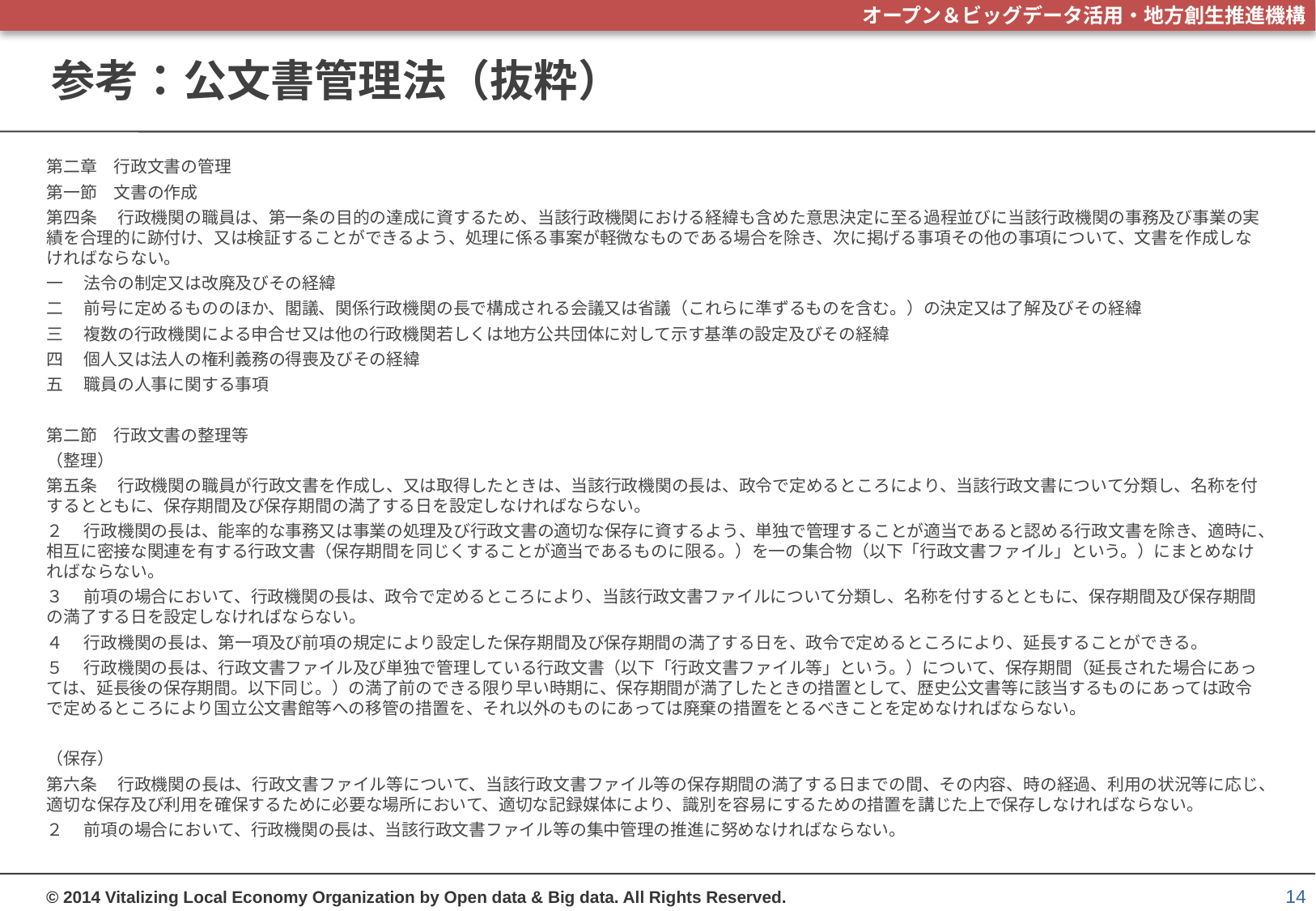

# 参考：公文書管理法（抜粋）
第二章　行政文書の管理
第一節　文書の作成
第四条 　行政機関の職員は、第一条の目的の達成に資するため、当該行政機関における経緯も含めた意思決定に至る過程並びに当該行政機関の事務及び事業の実績を合理的に跡付け、又は検証することができるよう、処理に係る事案が軽微なものである場合を除き、次に掲げる事項その他の事項について、文書を作成しなければならない。
一 　法令の制定又は改廃及びその経緯
二 　前号に定めるもののほか、閣議、関係行政機関の長で構成される会議又は省議（これらに準ずるものを含む。）の決定又は了解及びその経緯
三 　複数の行政機関による申合せ又は他の行政機関若しくは地方公共団体に対して示す基準の設定及びその経緯
四 　個人又は法人の権利義務の得喪及びその経緯
五 　職員の人事に関する事項

第二節　行政文書の整理等
（整理）
第五条 　行政機関の職員が行政文書を作成し、又は取得したときは、当該行政機関の長は、政令で定めるところにより、当該行政文書について分類し、名称を付するとともに、保存期間及び保存期間の満了する日を設定しなければならない。
２ 　行政機関の長は、能率的な事務又は事業の処理及び行政文書の適切な保存に資するよう、単独で管理することが適当であると認める行政文書を除き、適時に、相互に密接な関連を有する行政文書（保存期間を同じくすることが適当であるものに限る。）を一の集合物（以下「行政文書ファイル」という。）にまとめなければならない。
３ 　前項の場合において、行政機関の長は、政令で定めるところにより、当該行政文書ファイルについて分類し、名称を付するとともに、保存期間及び保存期間の満了する日を設定しなければならない。
４ 　行政機関の長は、第一項及び前項の規定により設定した保存期間及び保存期間の満了する日を、政令で定めるところにより、延長することができる。
５ 　行政機関の長は、行政文書ファイル及び単独で管理している行政文書（以下「行政文書ファイル等」という。）について、保存期間（延長された場合にあっては、延長後の保存期間。以下同じ。）の満了前のできる限り早い時期に、保存期間が満了したときの措置として、歴史公文書等に該当するものにあっては政令で定めるところにより国立公文書館等への移管の措置を、それ以外のものにあっては廃棄の措置をとるべきことを定めなければならない。

（保存）
第六条 　行政機関の長は、行政文書ファイル等について、当該行政文書ファイル等の保存期間の満了する日までの間、その内容、時の経過、利用の状況等に応じ、適切な保存及び利用を確保するために必要な場所において、適切な記録媒体により、識別を容易にするための措置を講じた上で保存しなければならない。
２ 　前項の場合において、行政機関の長は、当該行政文書ファイル等の集中管理の推進に努めなければならない。

14